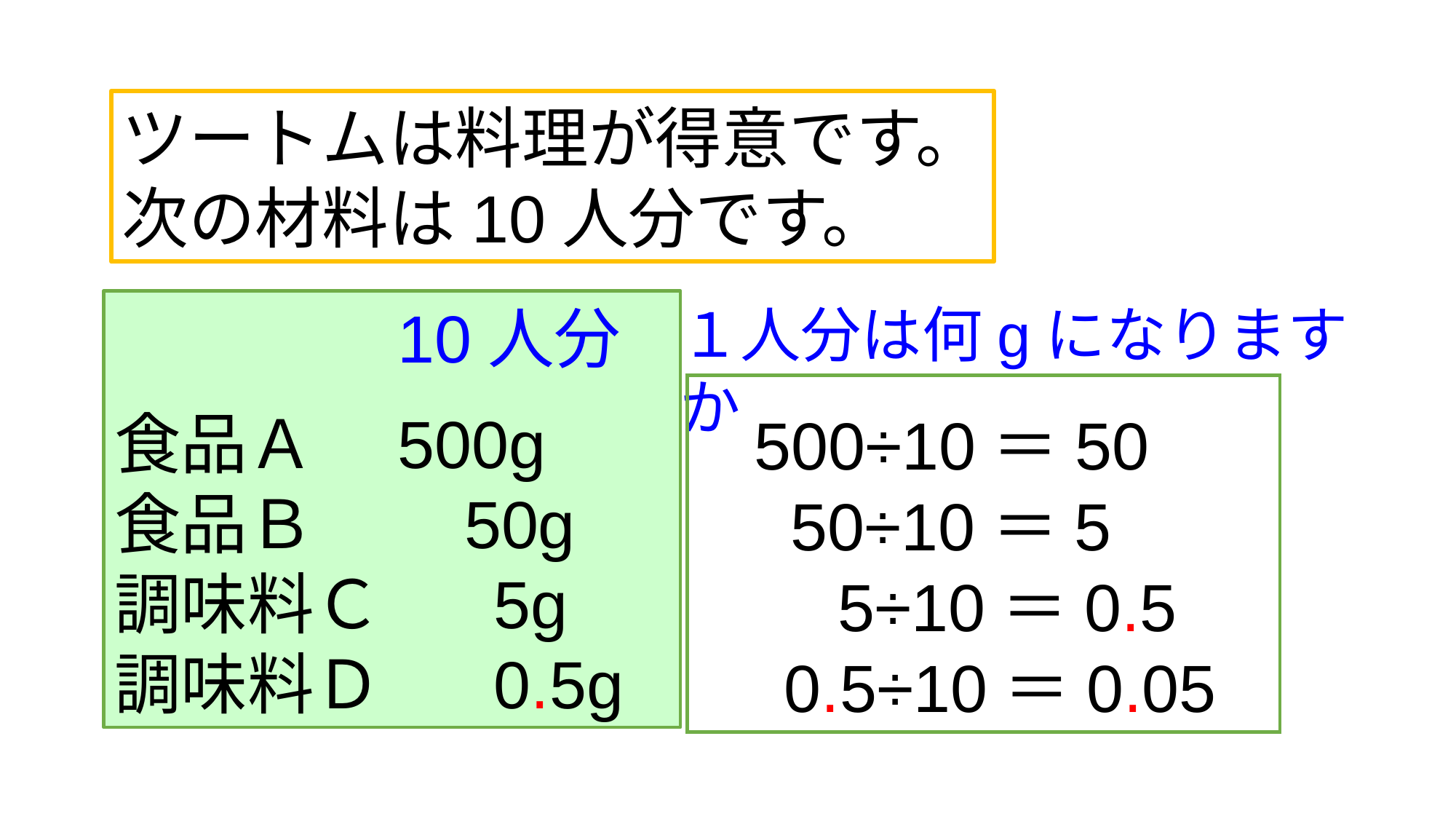

ツートムは料理が得意です。
次の材料は10人分です。
　　　　10人分

食品Ａ　500g
食品Ｂ　　50g
調味料Ｃ　  5g
調味料Ｄ　  0.5g
１人分は何gになりますか

 500÷10＝50
   50÷10＝5
     5÷10＝0.5
  0.5÷10＝0.05